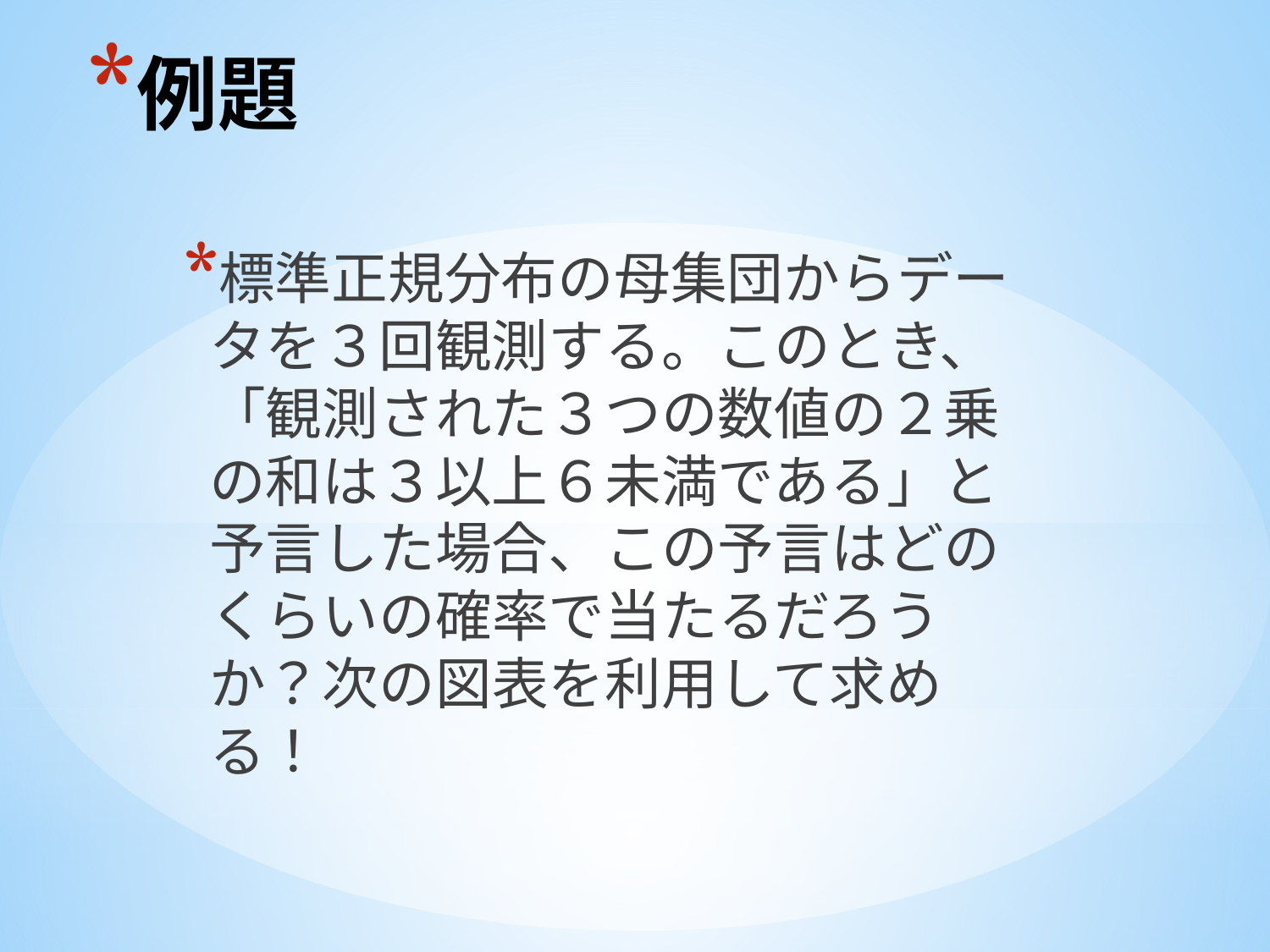

# 例題
標準正規分布の母集団からデータを３回観測する。このとき、「観測された３つの数値の２乗の和は３以上６未満である」と予言した場合、この予言はどのくらいの確率で当たるだろうか？次の図表を利用して求める！